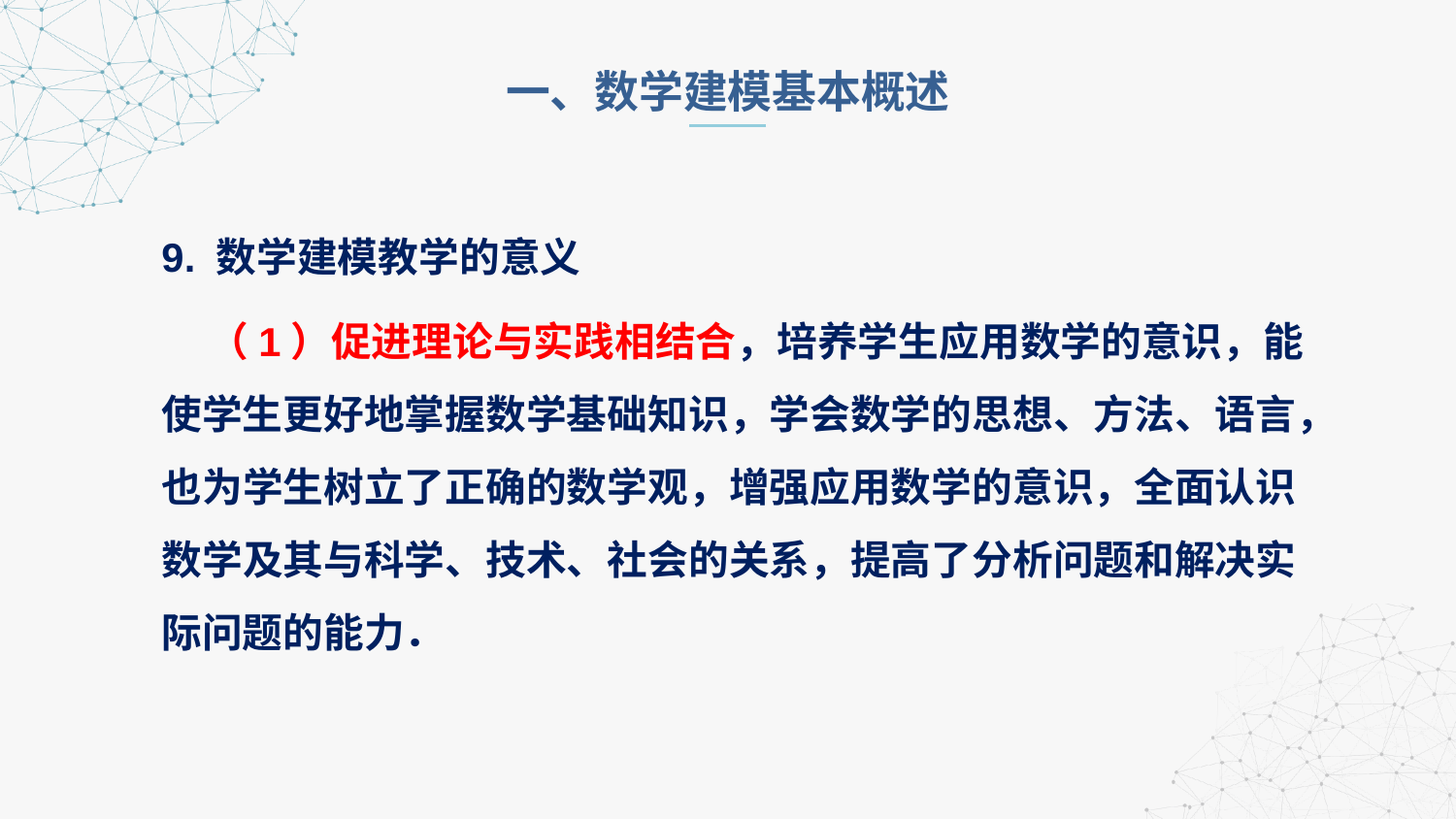

一、数学建模基本概述
9. 数学建模教学的意义
    （1）促进理论与实践相结合，培养学生应用数学的意识，能使学生更好地掌握数学基础知识，学会数学的思想、方法、语言，也为学生树立了正确的数学观，增强应用数学的意识，全面认识数学及其与科学、技术、社会的关系，提高了分析问题和解决实际问题的能力．